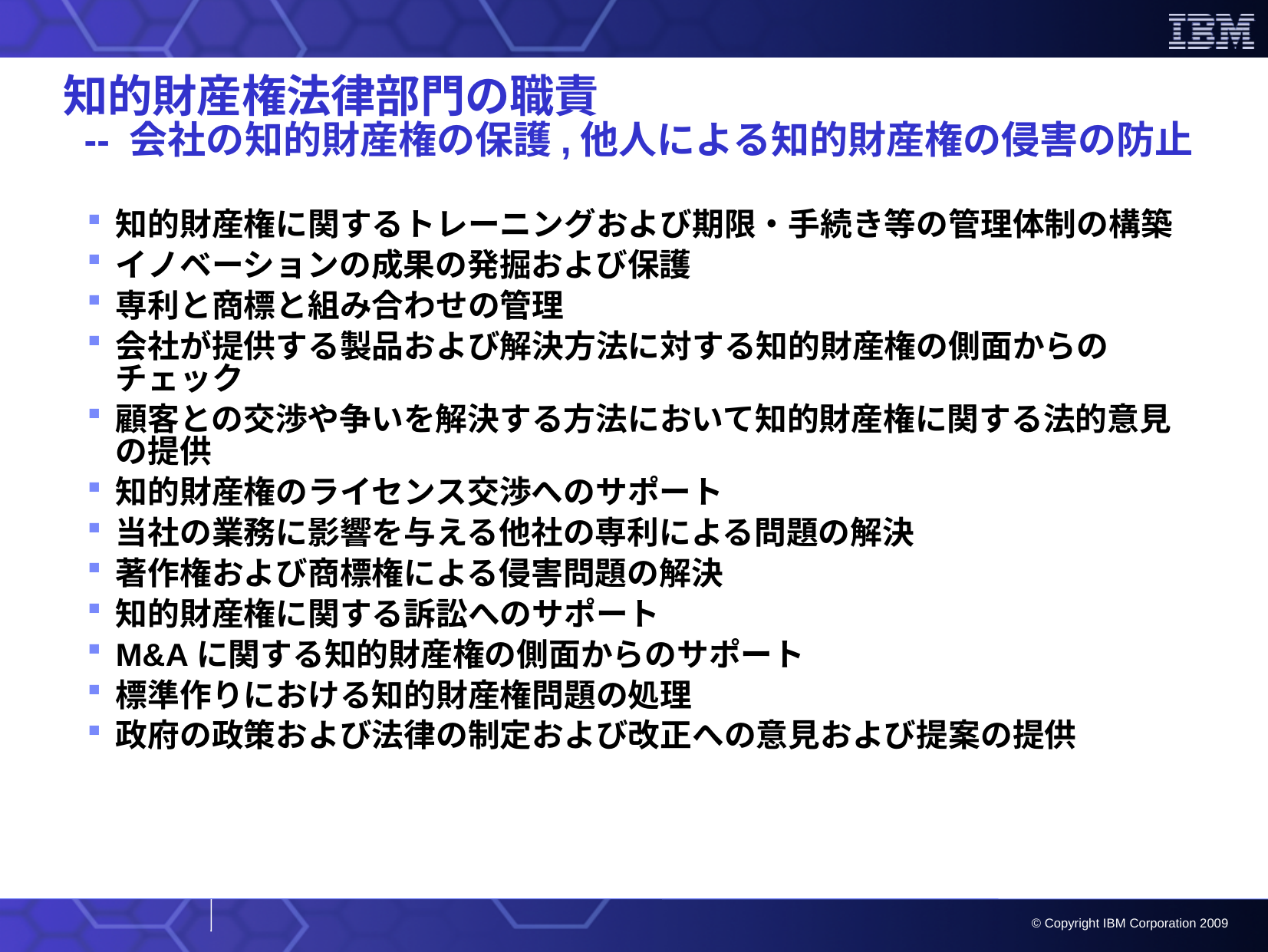

# 知的財産権法律部門の職責 -- 会社の知的財産権の保護,他人による知的財産権の侵害の防止
知的財産権に関するトレーニングおよび期限・手続き等の管理体制の構築
イノベーションの成果の発掘および保護
専利と商標と組み合わせの管理
会社が提供する製品および解決方法に対する知的財産権の側面からのチェック
顧客との交渉や争いを解決する方法において知的財産権に関する法的意見の提供
知的財産権のライセンス交渉へのサポート
当社の業務に影響を与える他社の専利による問題の解決
著作権および商標権による侵害問題の解決
知的財産権に関する訴訟へのサポート
M&Aに関する知的財産権の側面からのサポート
標準作りにおける知的財産権問題の処理
政府の政策および法律の制定および改正への意見および提案の提供